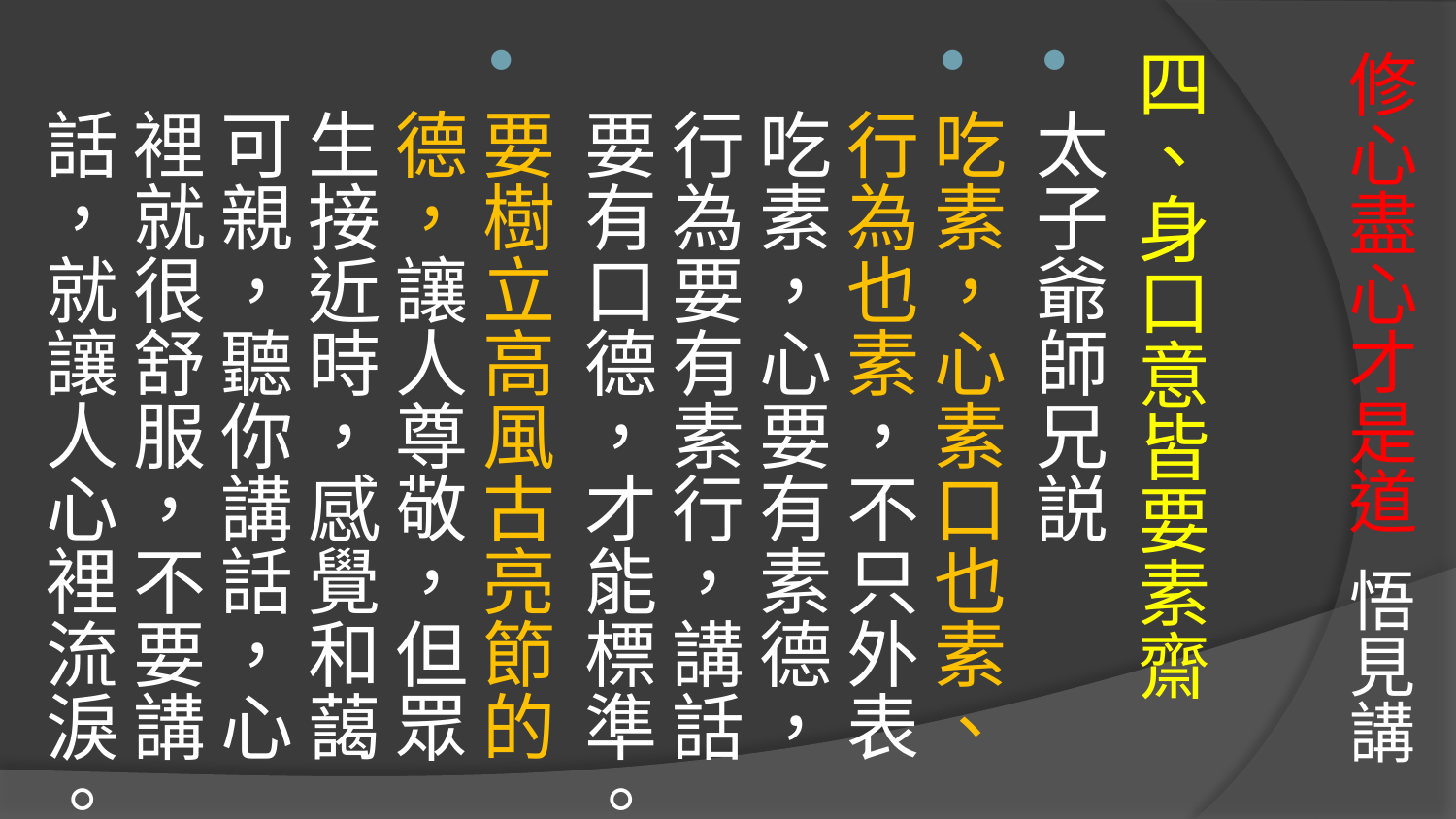

# 修心盡心才是道  悟見講
四、身口意皆要素齋
太子爺師兄説
吃素，心素口也素、行為也素，不只外表吃素，心要有素德，行為要有素行，講話要有口德，才能標準。
要樹立高風古亮節的德，讓人尊敬，但眾生接近時，感覺和藹可親，聽你講話，心裡就很舒服，不要講話，就讓人心裡流淚。